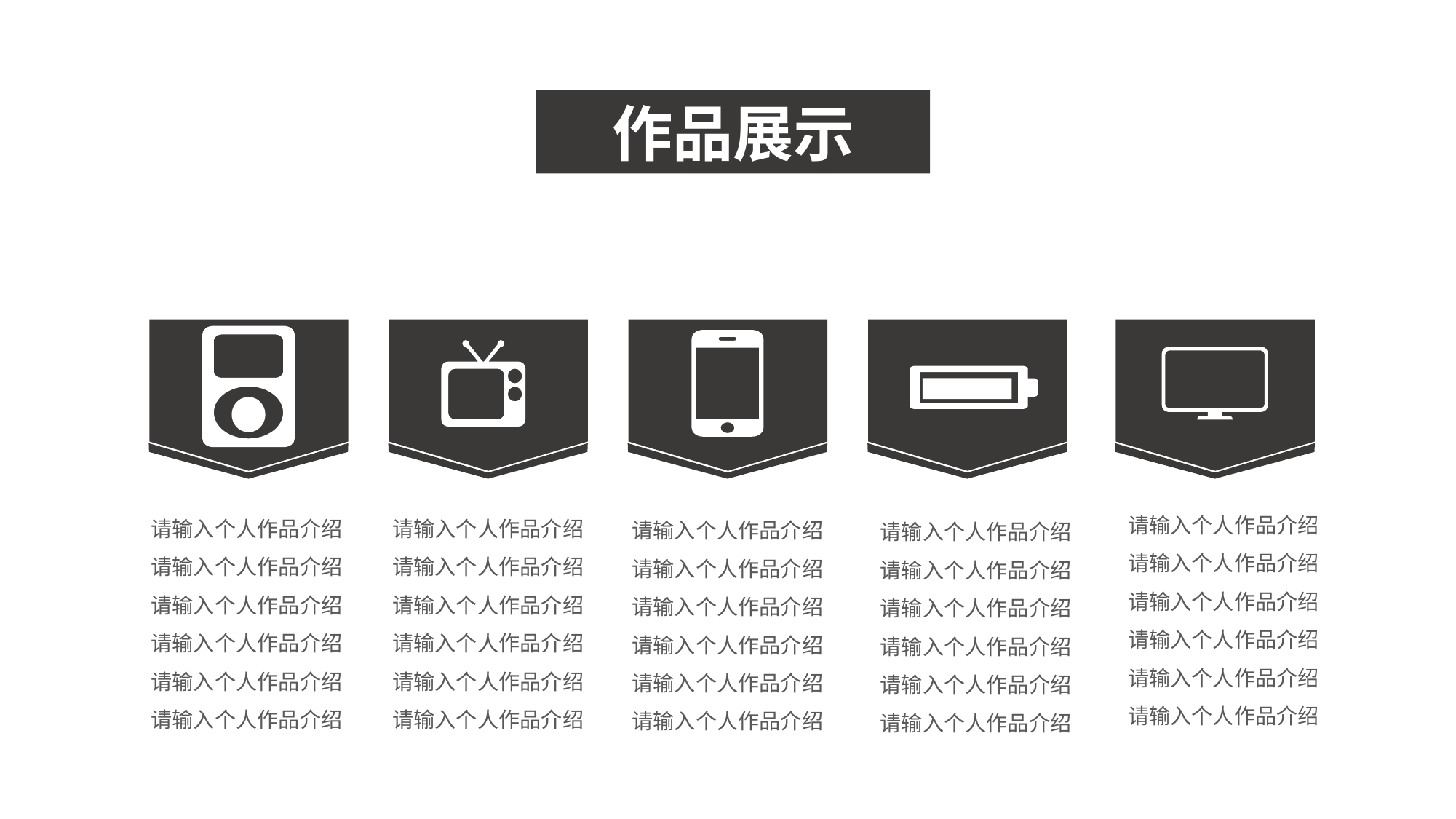

作品展示
DAMEN POWER

请输入个人作品介绍请输入个人作品介绍请输入个人作品介绍请输入个人作品介绍请输入个人作品介绍请输入个人作品介绍

请输入个人作品介绍请输入个人作品介绍请输入个人作品介绍请输入个人作品介绍请输入个人作品介绍请输入个人作品介绍

请输入个人作品介绍请输入个人作品介绍请输入个人作品介绍请输入个人作品介绍请输入个人作品介绍请输入个人作品介绍

请输入个人作品介绍请输入个人作品介绍请输入个人作品介绍请输入个人作品介绍请输入个人作品介绍请输入个人作品介绍

请输入个人作品介绍请输入个人作品介绍请输入个人作品介绍请输入个人作品介绍请输入个人作品介绍请输入个人作品介绍